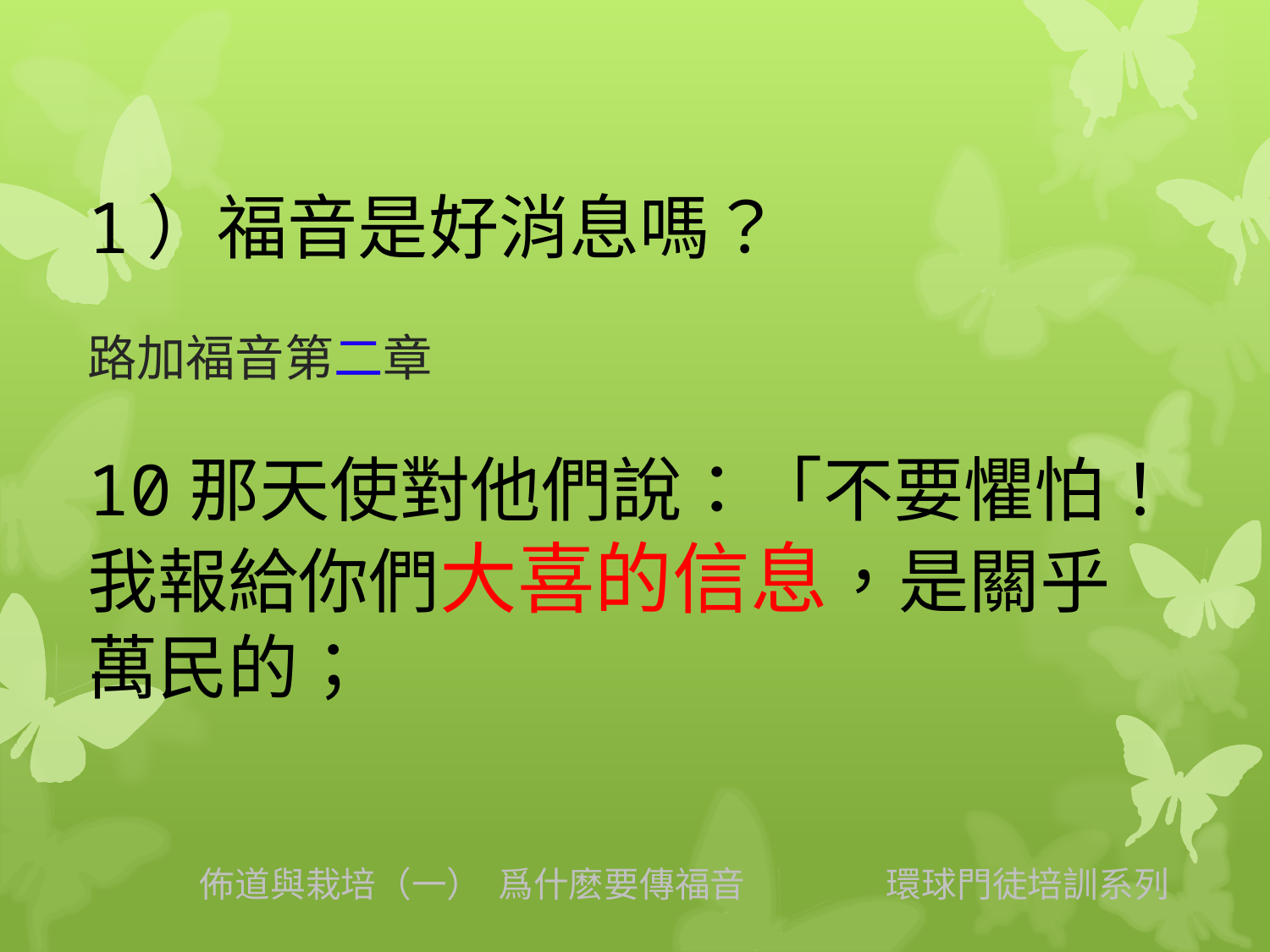

1）福音是好消息嗎？

路加福音第二章

10那天使對他們說：「不要懼怕！我報給你們大喜的信息，是關乎萬民的；